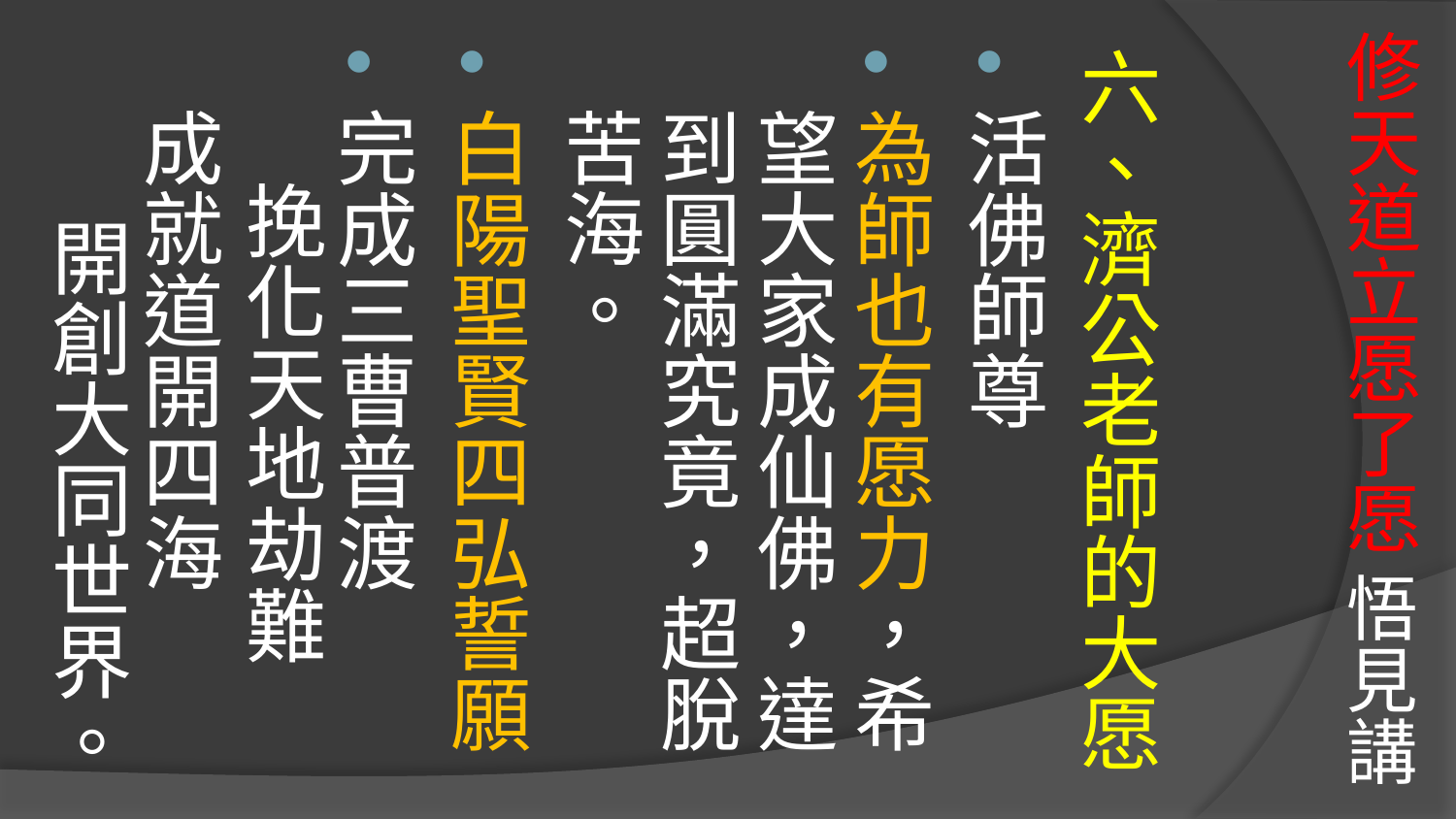

# 修天道立愿了愿 悟見講
六、濟公老師的大愿
活佛師尊
為師也有愿力，希望大家成仙佛，達到圓滿究竟，超脫苦海。
白陽聖賢四弘誓願
完成三曹普渡               挽化天地劫難
成就道開四海                 開創大同世界。